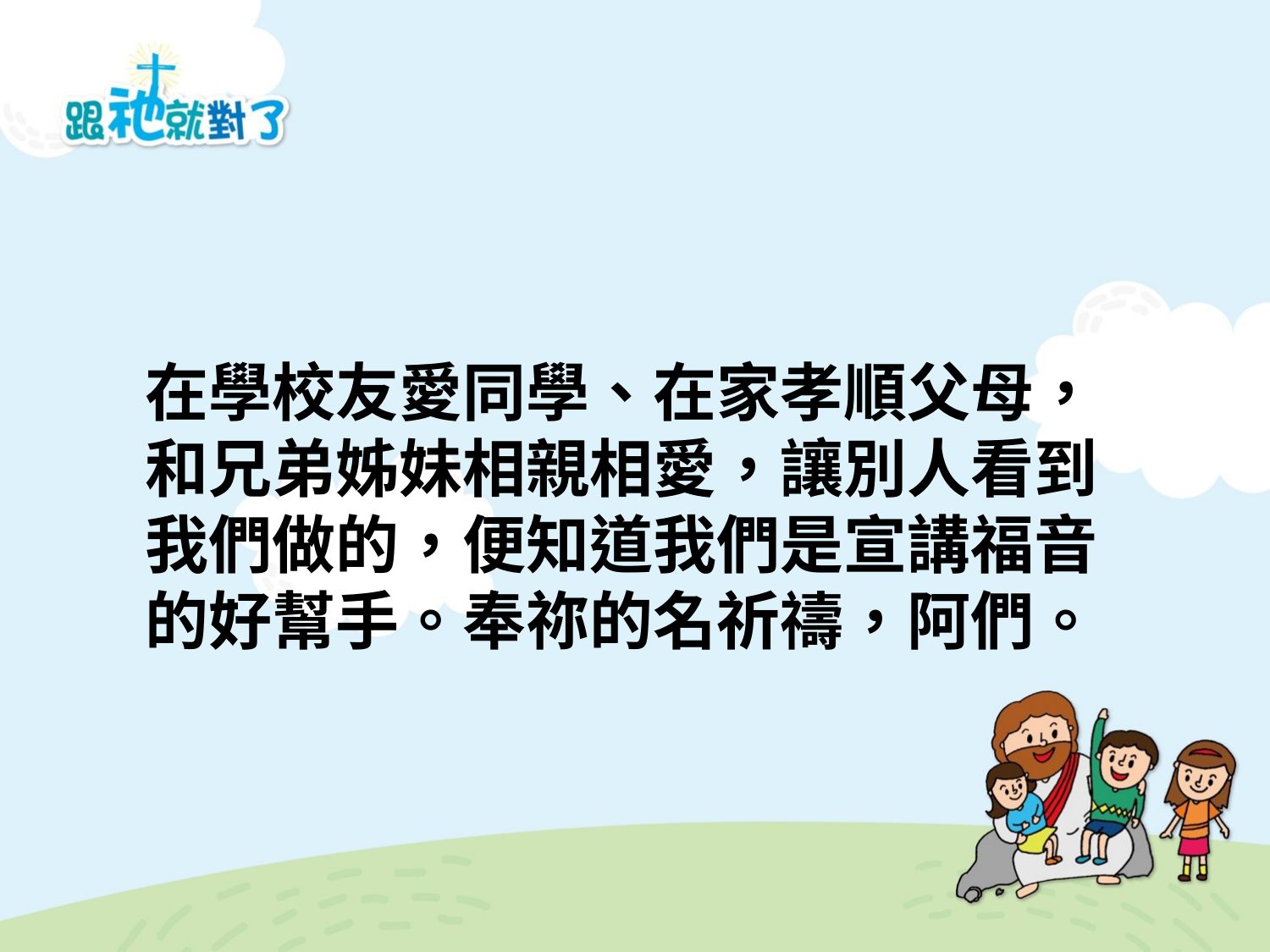

在學校友愛同學、在家孝順父母，和兄弟姊妹相親相愛，讓別人看到我們做的，便知道我們是宣講福音的好幫手。奉祢的名祈禱，阿們。